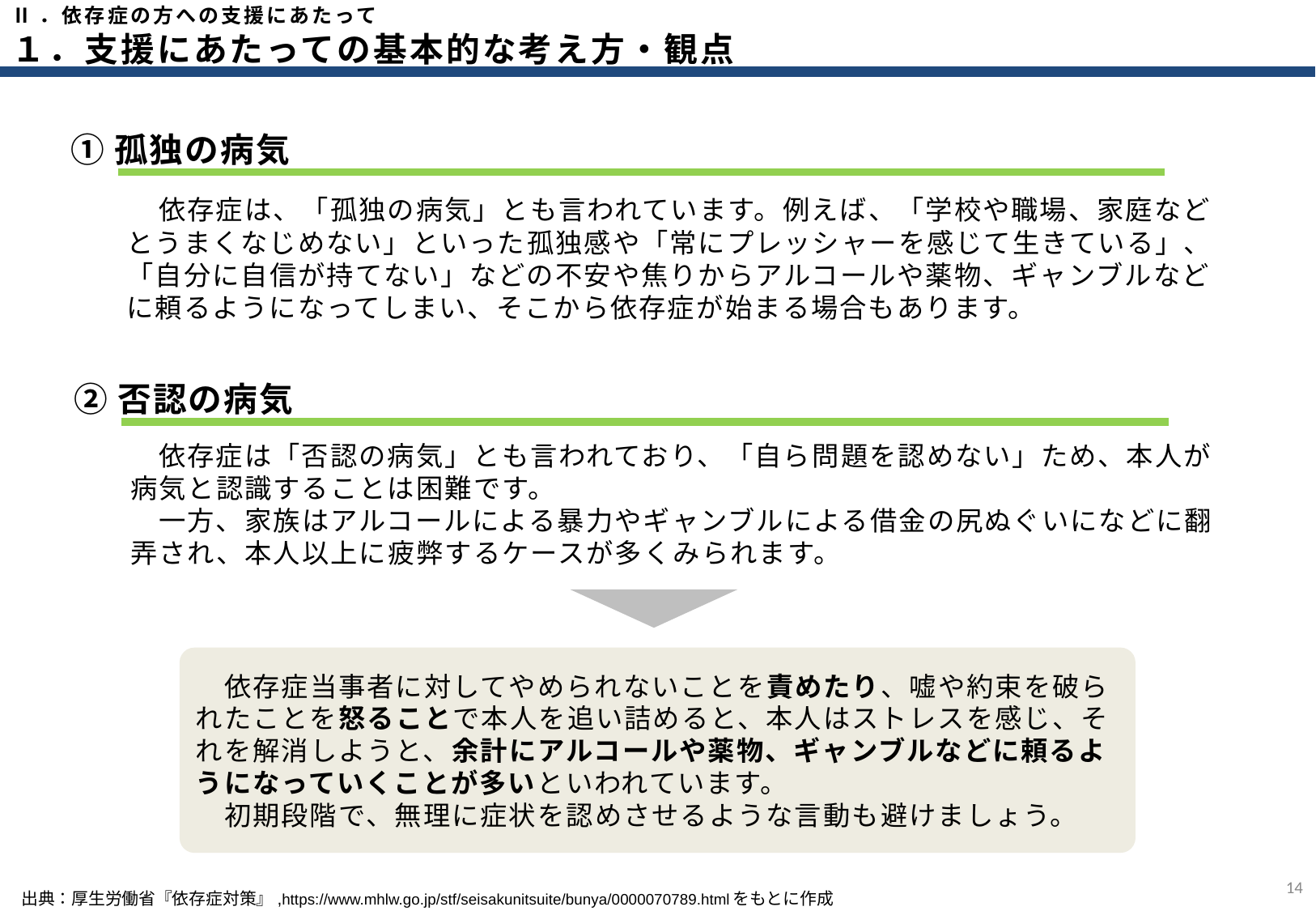

Ⅱ．依存症の方への支援にあたって
１．支援にあたっての基本的な考え方・観点
①孤独の病気
　依存症は、「孤独の病気」とも言われています。例えば、「学校や職場、家庭などとうまくなじめない」といった孤独感や「常にプレッシャーを感じて生きている」、「自分に自信が持てない」などの不安や焦りからアルコールや薬物、ギャンブルなどに頼るようになってしまい、そこから依存症が始まる場合もあります。
②否認の病気
　依存症は「否認の病気」とも言われており、「自ら問題を認めない」ため、本人が病気と認識することは困難です。
　一方、家族はアルコールによる暴力やギャンブルによる借金の尻ぬぐいになどに翻弄され、本人以上に疲弊するケースが多くみられます。

　依存症当事者に対してやめられないことを責めたり、嘘や約束を破られたことを怒ることで本人を追い詰めると、本人はストレスを感じ、それを解消しようと、余計にアルコールや薬物、ギャンブルなどに頼るようになっていくことが多いといわれています。
　初期段階で、無理に症状を認めさせるような言動も避けましょう。
14
出典：厚生労働省『依存症対策』,https://www.mhlw.go.jp/stf/seisakunitsuite/bunya/0000070789.htmlをもとに作成